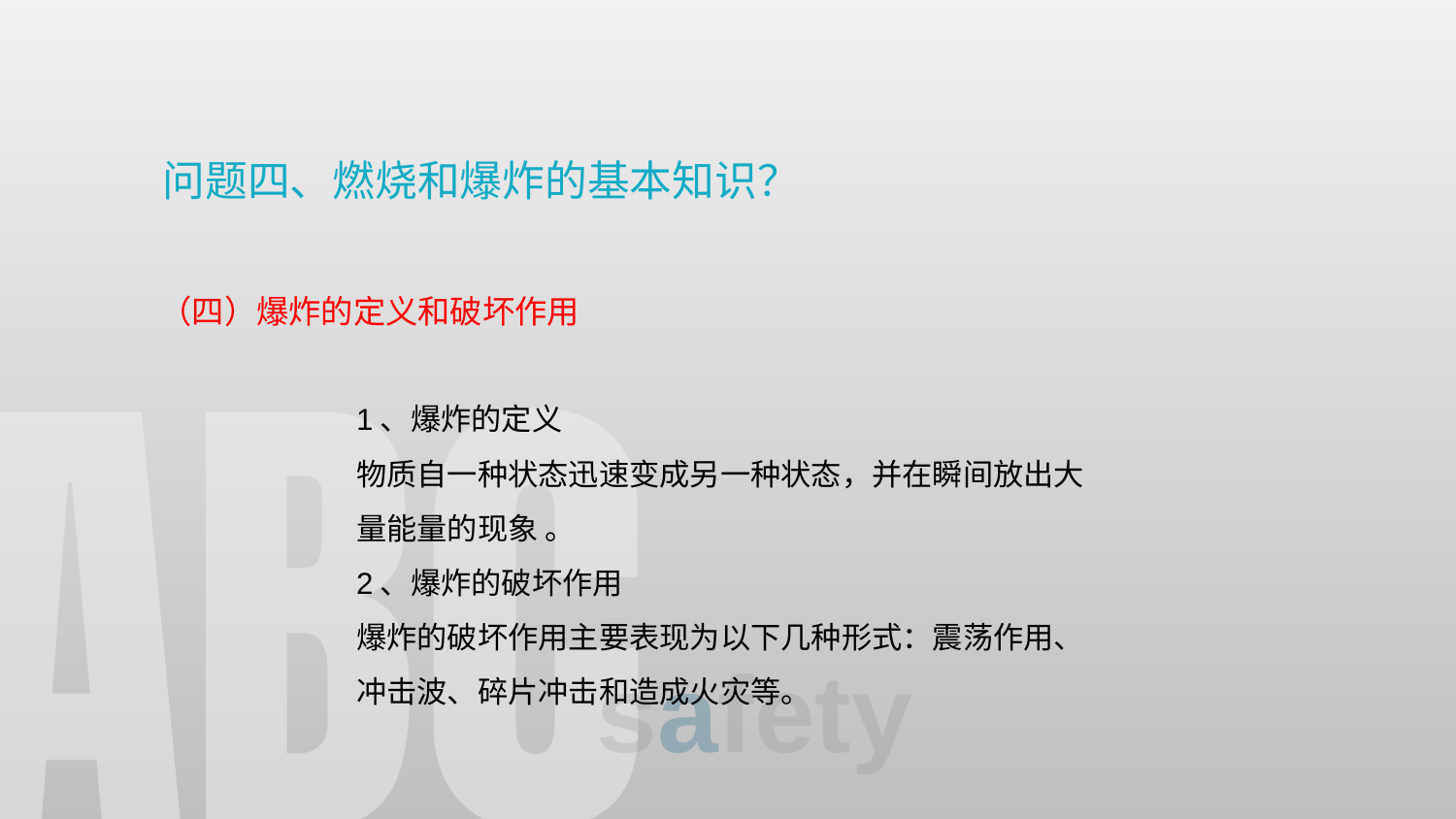

问题四、燃烧和爆炸的基本知识？
（四）爆炸的定义和破坏作用
1、爆炸的定义
物质自一种状态迅速变成另一种状态，并在瞬间放出大
量能量的现象 。
2、爆炸的破坏作用
爆炸的破坏作用主要表现为以下几种形式：震荡作用、
冲击波、碎片冲击和造成火灾等。